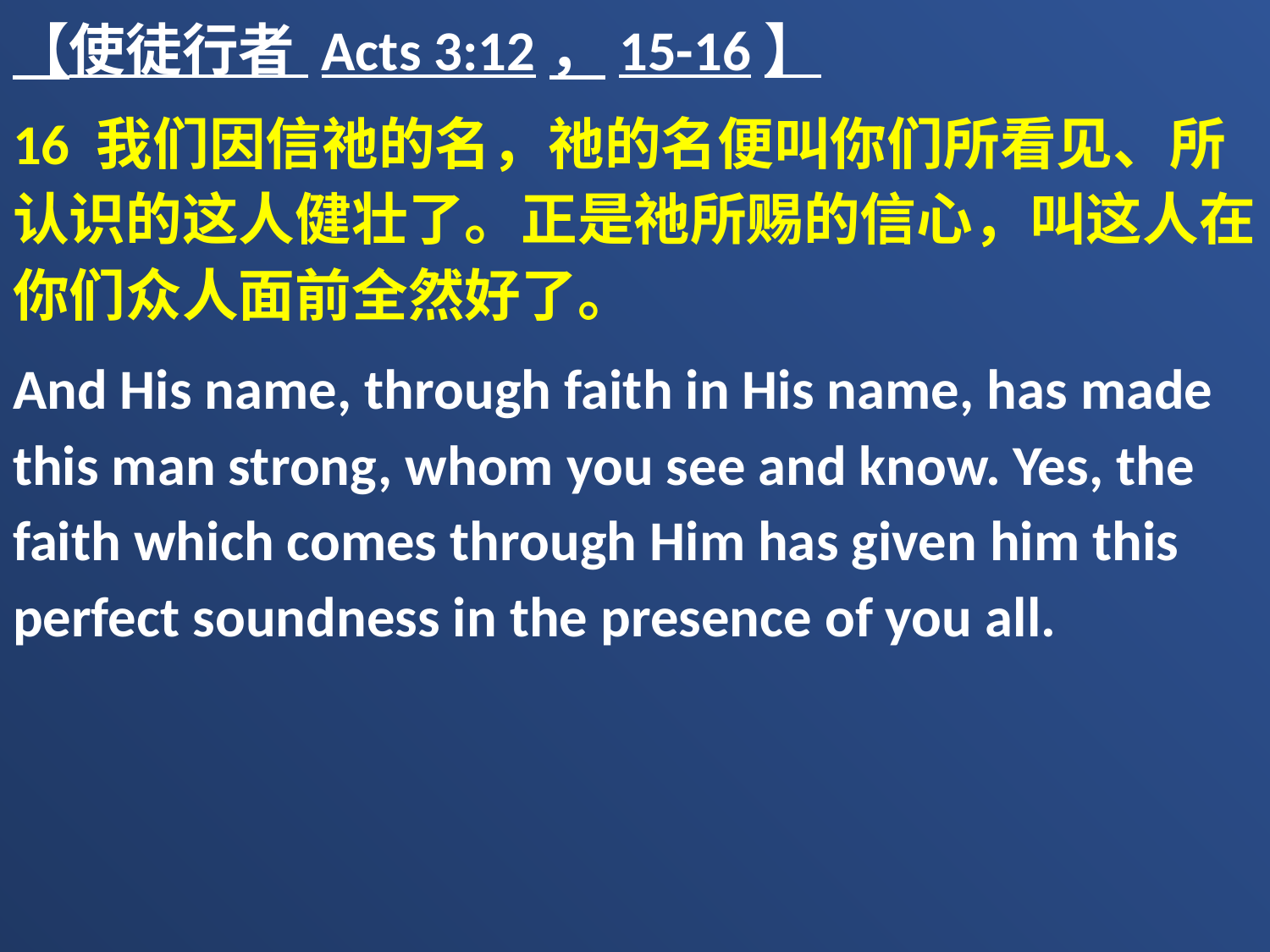

【使徒行者 Acts 3:12，15-16】
16 我们因信祂的名，祂的名便叫你们所看见、所认识的这人健壮了。正是祂所赐的信心，叫这人在你们众人面前全然好了。
And His name, through faith in His name, has made this man strong, whom you see and know. Yes, the faith which comes through Him has given him this perfect soundness in the presence of you all.